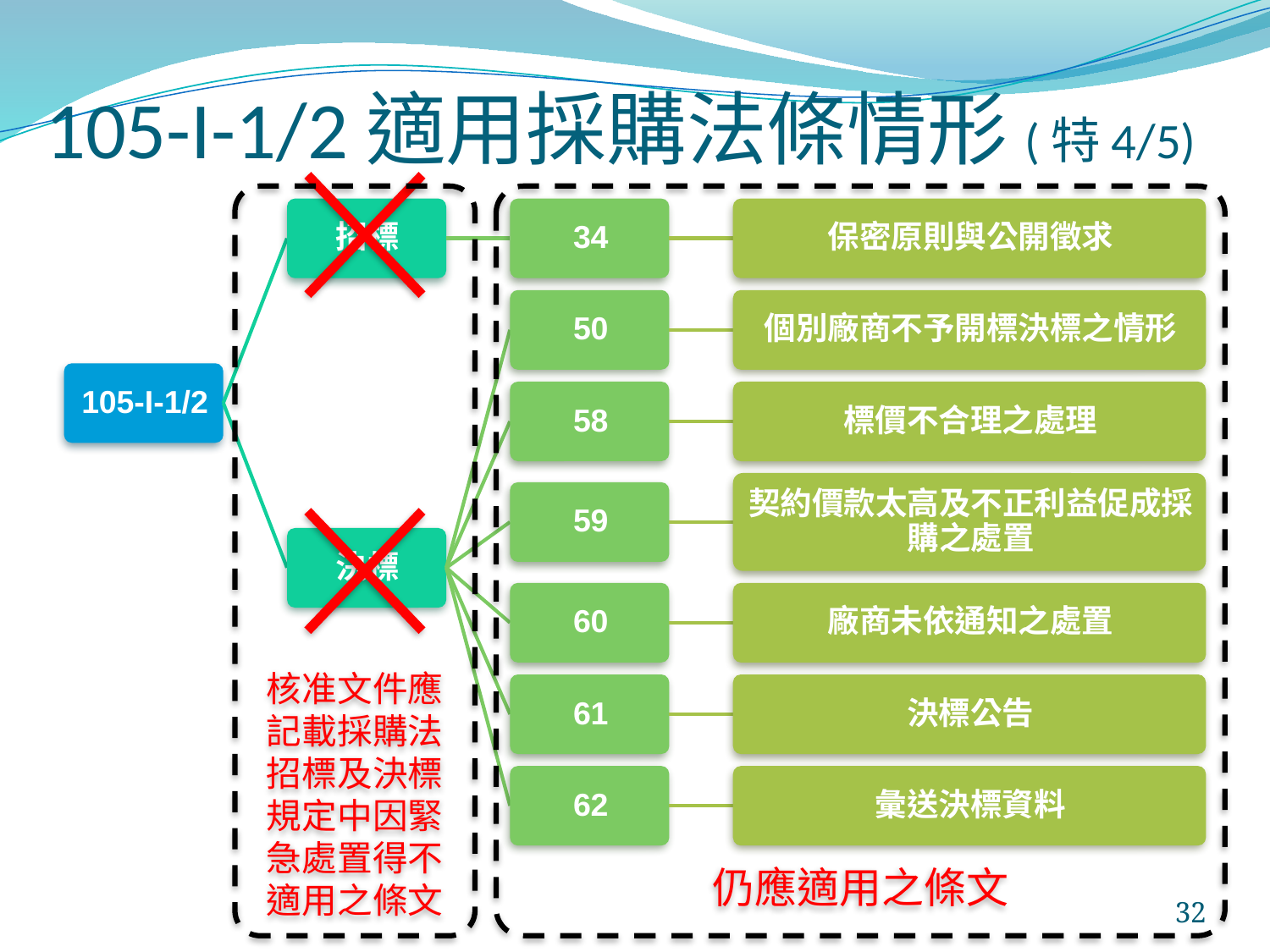

# 105-I-1/2適用採購法條情形(特4/5)

105-I-1/2

招標

34

保密原則與公開徵求

決標

50

個別廠商不予開標決標之情形

58

標價不合理之處理

59

契約價款太高及不正利益促成採購之處置

60

廠商未依通知之處置

61

決標公告

62

彙送決標資料

核准文件應記載採購法招標及決標規定中因緊急處置得不適用之條文

仍應適用之條文

32